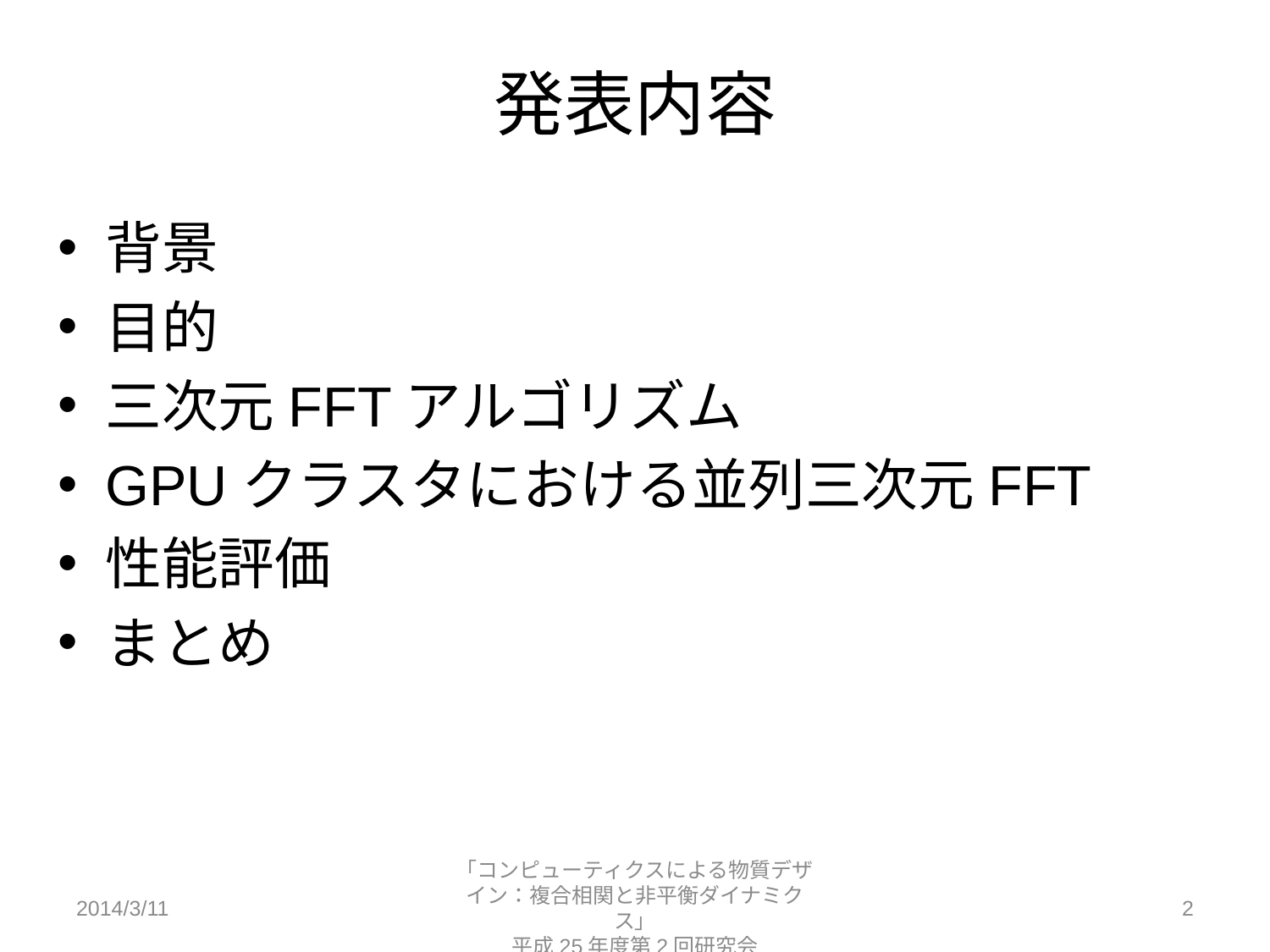

# 発表内容
背景
目的
三次元FFTアルゴリズム
GPUクラスタにおける並列三次元FFT
性能評価
まとめ
2014/3/11
「コンピューティクスによる物質デザイン：複合相関と非平衡ダイナミクス」
平成25年度第2回研究会
2